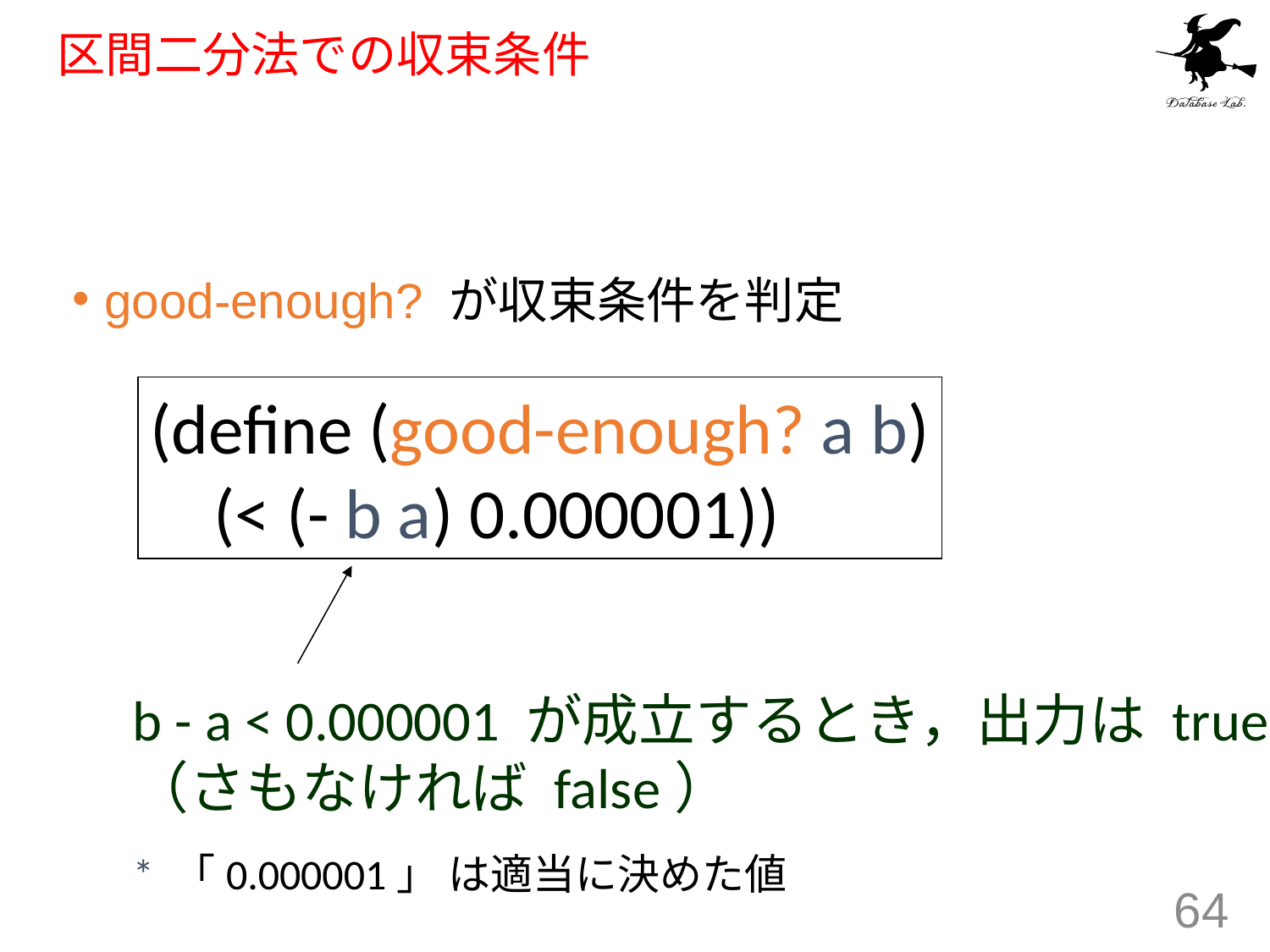

# 区間二分法での収束条件
good-enough? が収束条件を判定

(define (good-enough? a b)
    (< (- b a) 0.000001))

b - a < 0.000001 が成立するとき，出力は true.
（さもなければ false）

* 「0.000001」 は適当に決めた値
64